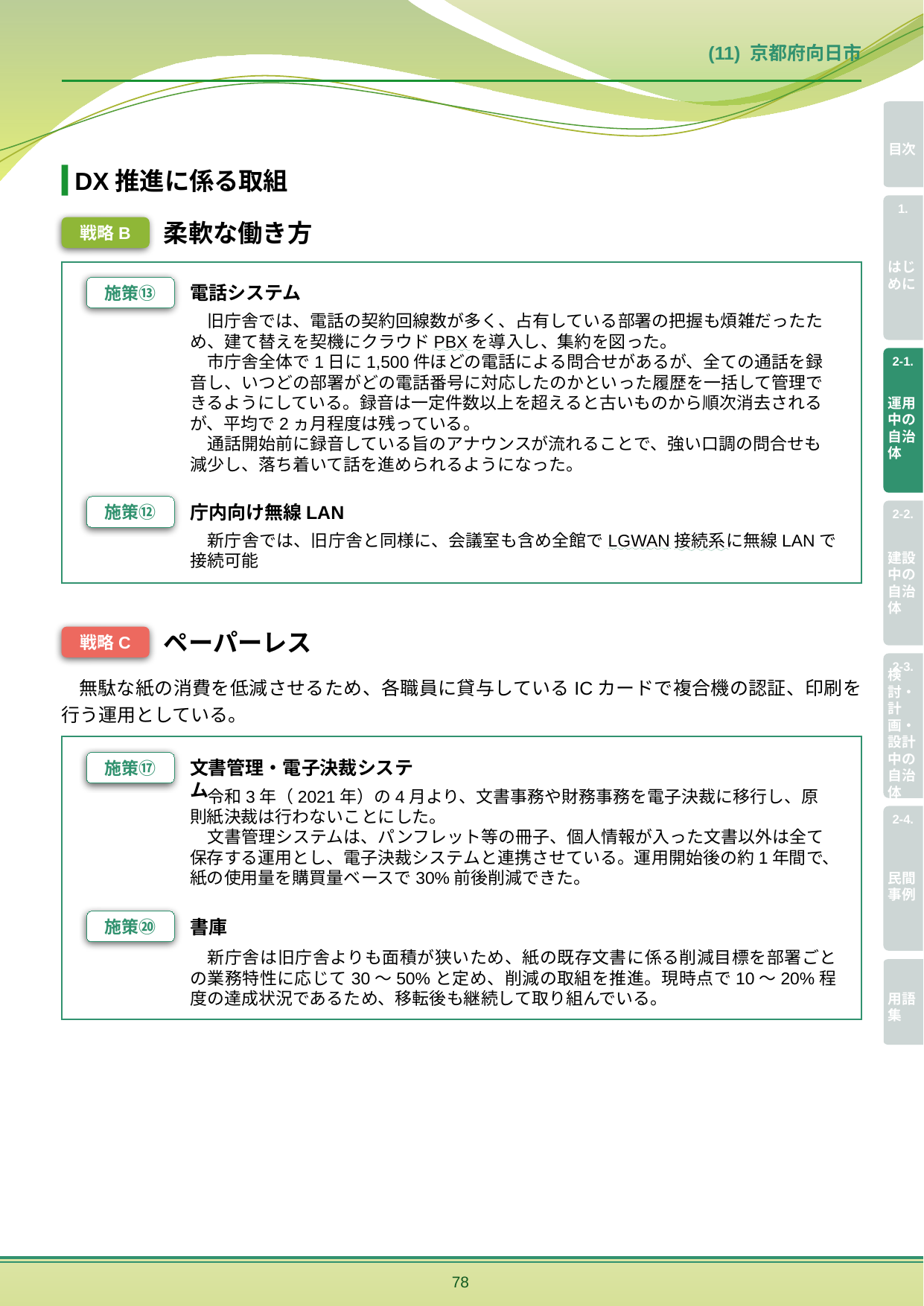

(11) 京都府向日市

DX推進に係る取組
戦略B
柔軟な働き方

施策⑬
電話システム
旧庁舎では、電話の契約回線数が多く、占有している部署の把握も煩雑だったため、建て替えを契機にクラウドPBXを導入し、集約を図った。
市庁舎全体で1日に1,500件ほどの電話による問合せがあるが、全ての通話を録音し、いつどの部署がどの電話番号に対応したのかといった履歴を一括して管理できるようにしている。録音は一定件数以上を超えると古いものから順次消去されるが、平均で2ヵ月程度は残っている。
通話開始前に録音している旨のアナウンスが流れることで、強い口調の問合せも減少し、落ち着いて話を進められるようになった。
施策⑫
庁内向け無線LAN
新庁舎では、旧庁舎と同様に、会議室も含め全館でLGWAN接続系に無線LANで接続可能
戦略C
ペーパーレス
無駄な紙の消費を低減させるため、各職員に貸与しているICカードで複合機の認証、印刷を行う運用としている。

施策⑰
文書管理・電子決裁システム
令和3年（2021年）の4月より、文書事務や財務事務を電子決裁に移行し、原則紙決裁は行わないことにした。
文書管理システムは、パンフレット等の冊子、個人情報が入った文書以外は全て保存する運用とし、電子決裁システムと連携させている。運用開始後の約1年間で、紙の使用量を購買量ベースで30%前後削減できた。

施策⑳
書庫
新庁舎は旧庁舎よりも面積が狭いため、紙の既存文書に係る削減目標を部署ごとの業務特性に応じて30～50%と定め、削減の取組を推進。現時点で10～20%程度の達成状況であるため、移転後も継続して取り組んでいる。
78